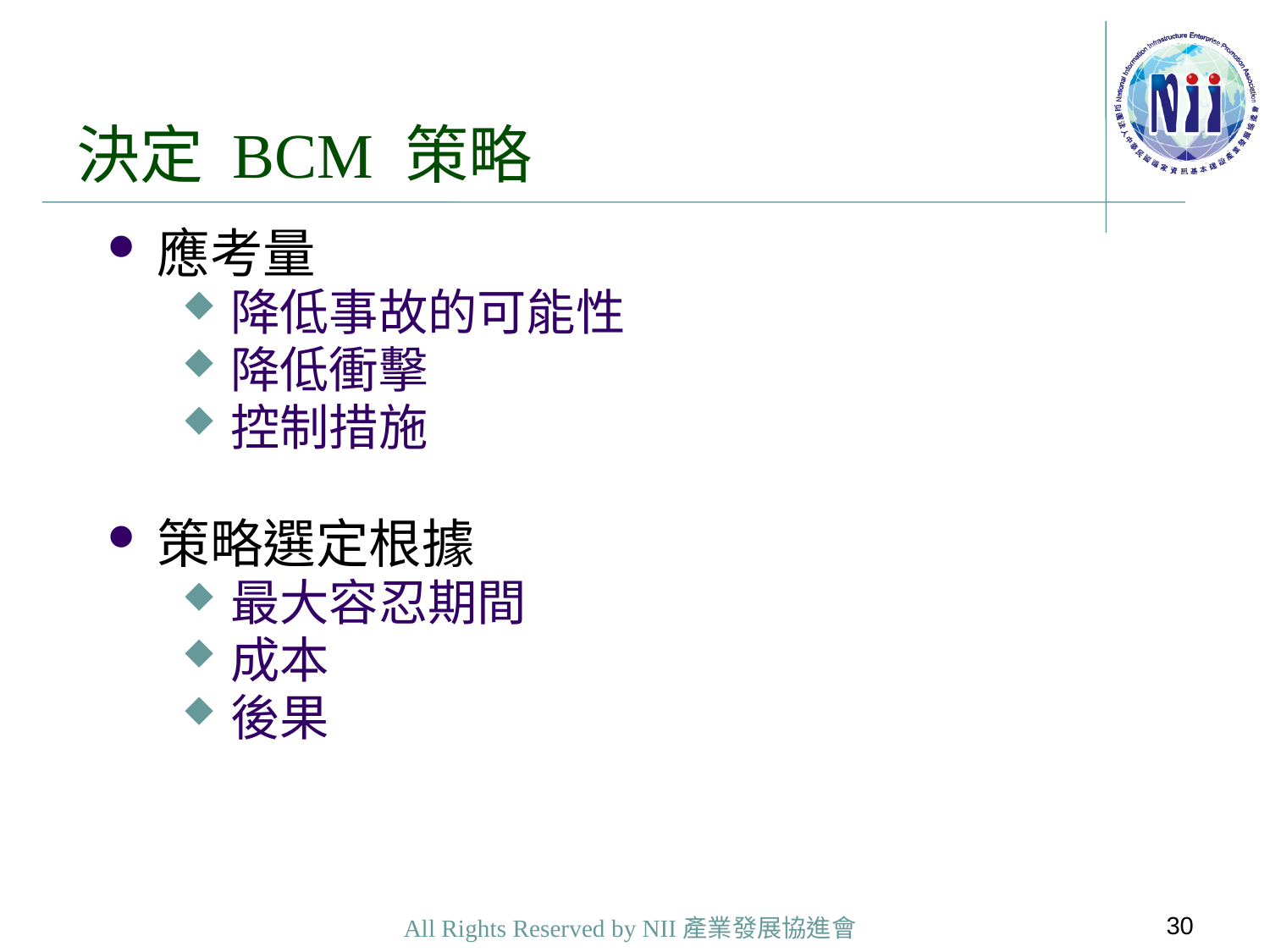

# 決定 BCM 策略
應考量
降低事故的可能性
降低衝擊
控制措施

策略選定根據
最大容忍期間
成本
後果
30
All Rights Reserved by NII產業發展協進會